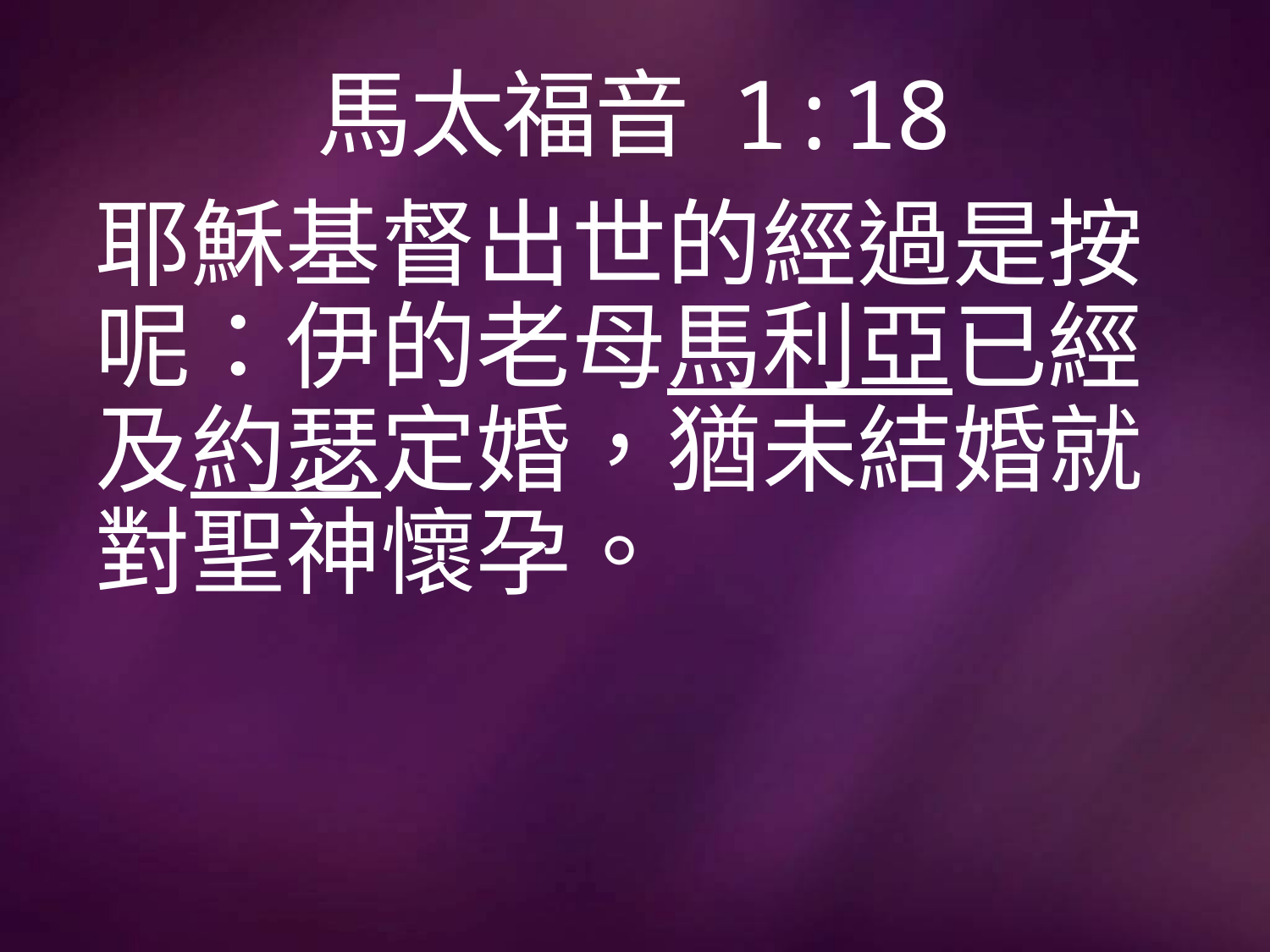

# 馬太福音 1:18
耶穌基督出世的經過是按呢：伊的老母馬利亞已經及約瑟定婚，猶未結婚就對聖神懷孕。